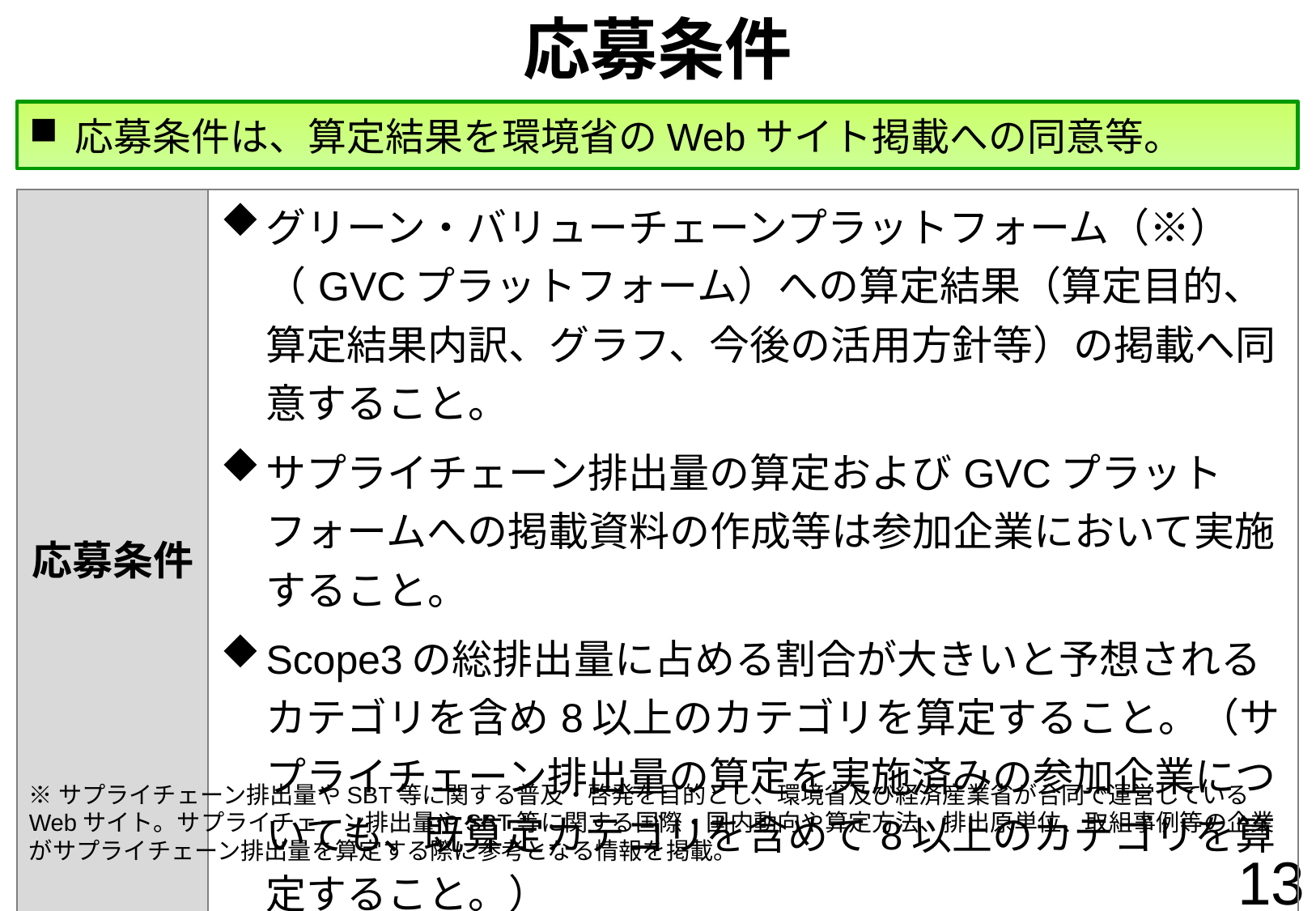

# 応募条件
応募条件は、算定結果を環境省のWebサイト掲載への同意等。
| 応募条件 | グリーン・バリューチェーンプラットフォーム（※）（GVCプラットフォーム）への算定結果（算定目的、算定結果内訳、グラフ、今後の活用方針等）の掲載へ同意すること。 サプライチェーン排出量の算定およびGVCプラットフォームへの掲載資料の作成等は参加企業において実施すること。 Scope3の総排出量に占める割合が大きいと予想されるカテゴリを含め8以上のカテゴリを算定すること。（サプライチェーン排出量の算定を実施済みの参加企業についても、既算定カテゴリを含めて8以上のカテゴリを算定すること。） |
| --- | --- |
※サプライチェーン排出量やSBT等に関する普及・啓発を目的とし、環境省及び経済産業省が合同で運営しているWebサイト。サプライチェーン排出量やSBT等に関する国際・国内動向や算定方法、排出原単位、取組事例等の企業がサプライチェーン排出量を算定する際に参考となる情報を掲載。
13